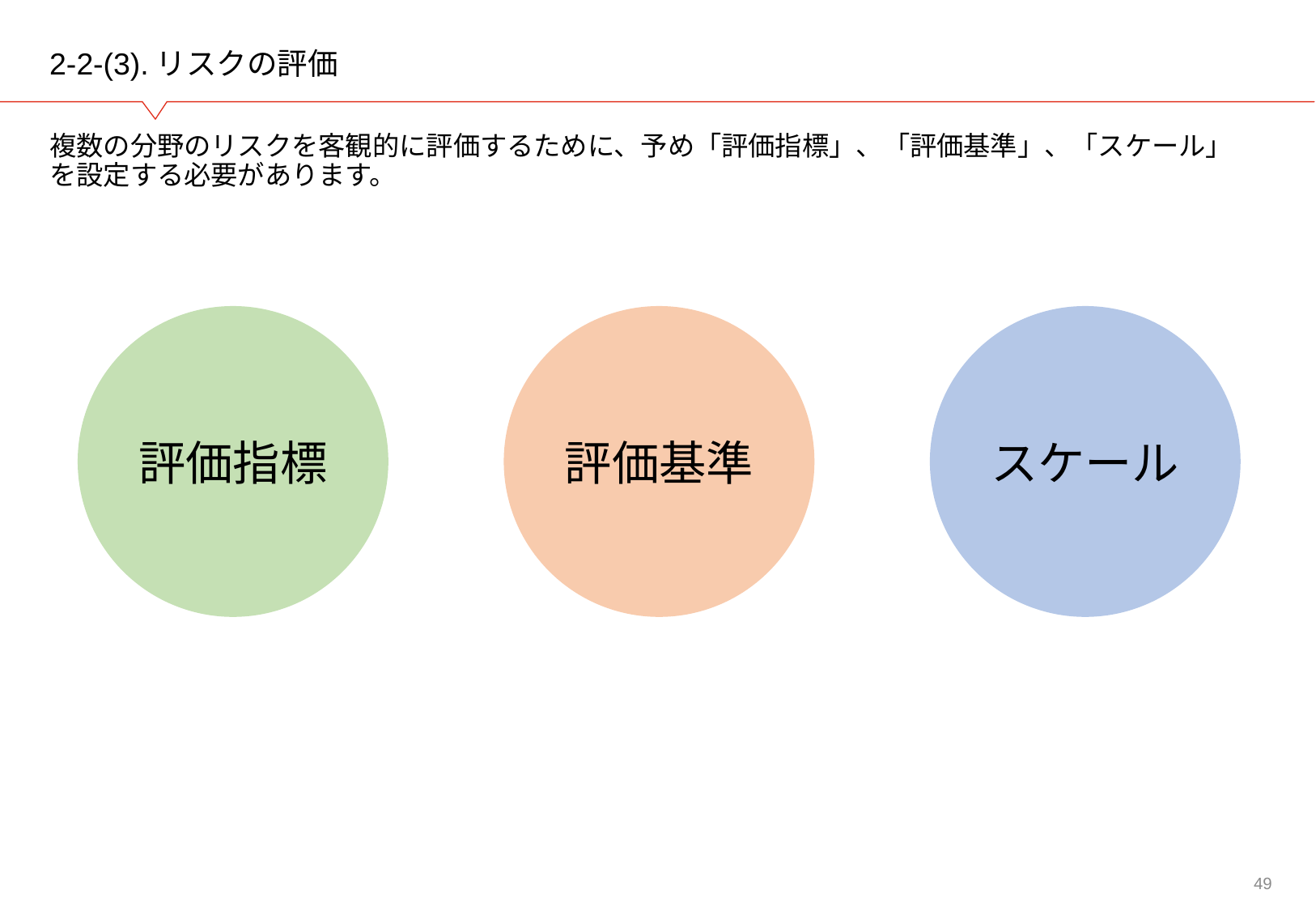

# 2-2-(3).リスクの評価
複数の分野のリスクを客観的に評価するために、予め「評価指標」、「評価基準」、「スケール」を設定する必要があります。
評価指標
評価基準
スケール